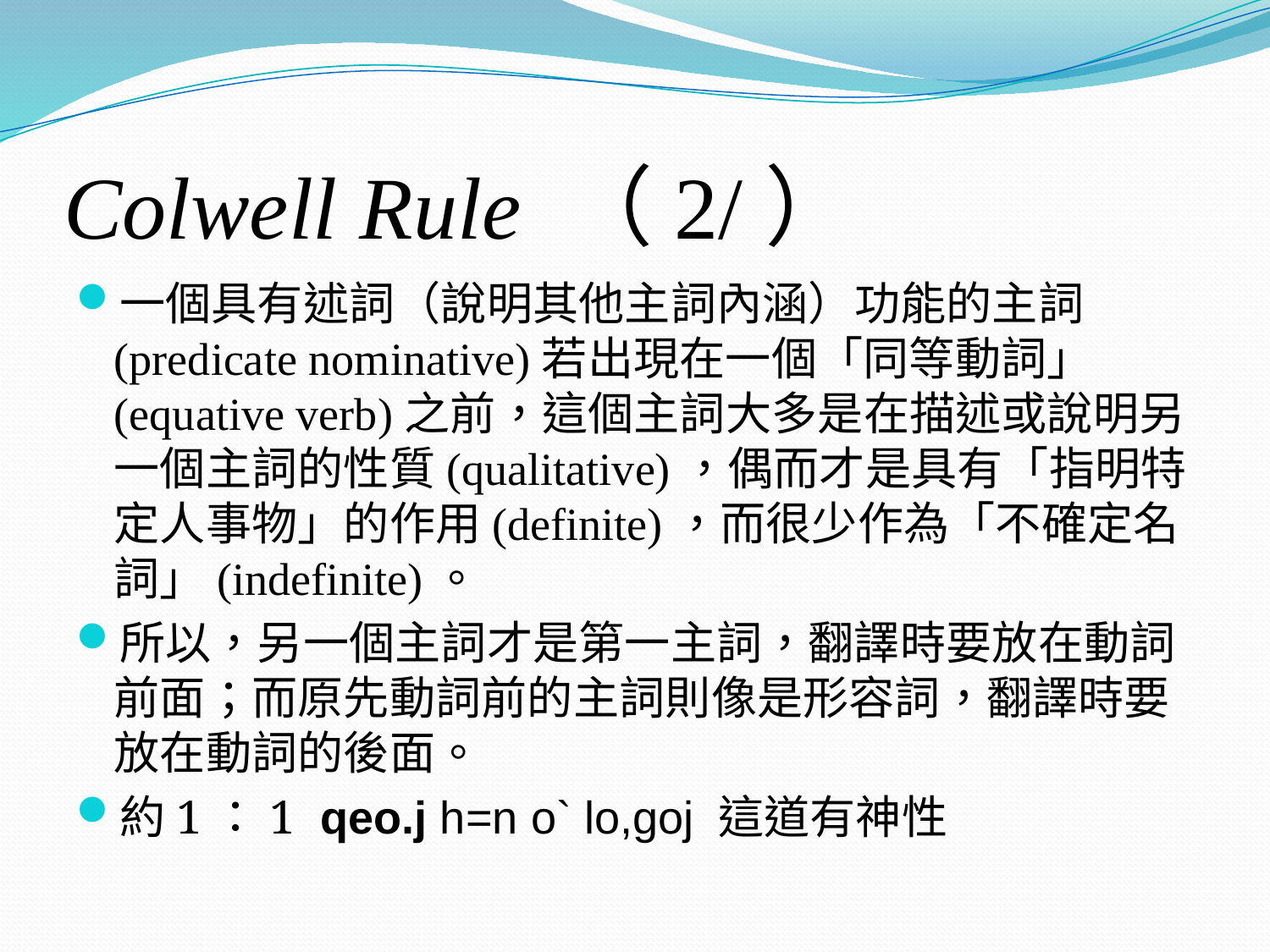

# Colwell Rule （2/）
一個具有述詞（說明其他主詞內涵）功能的主詞 (predicate nominative)若出現在一個「同等動詞」(equative verb)之前，這個主詞大多是在描述或說明另一個主詞的性質(qualitative)，偶而才是具有「指明特定人事物」的作用(definite)，而很少作為「不確定名詞」(indefinite)。
所以，另一個主詞才是第一主詞，翻譯時要放在動詞前面；而原先動詞前的主詞則像是形容詞，翻譯時要放在動詞的後面。
約1：1  qeo.j h=n o` lo,goj 這道有神性